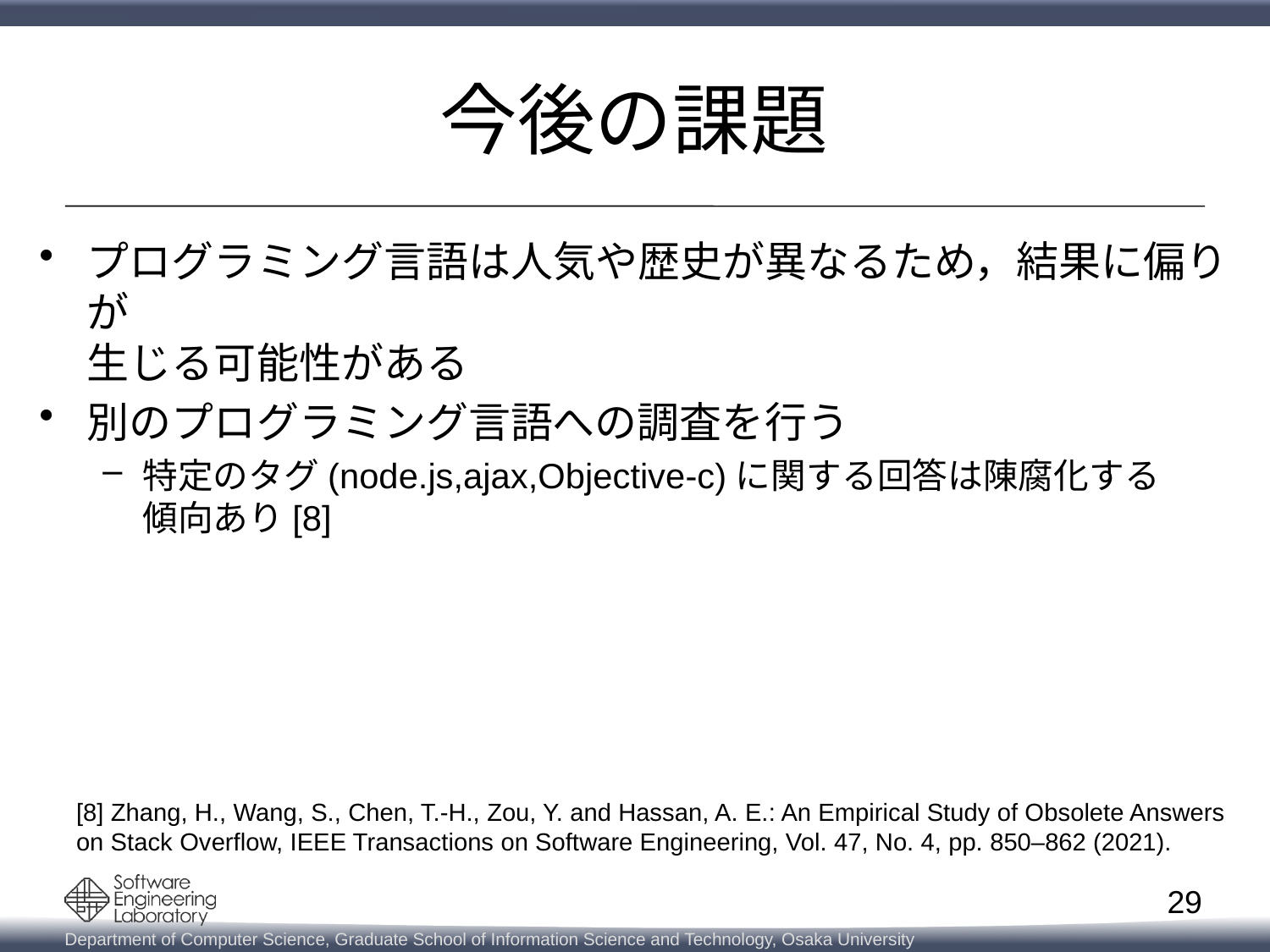

# 今後の課題
プログラミング言語は人気や歴史が異なるため，結果に偏りが
生じる可能性がある
別のプログラミング言語への調査を行う
特定のタグ(node.js,ajax,Objective-c)に関する回答は陳腐化する
傾向あり[8]
[8] Zhang, H., Wang, S., Chen, T.-H., Zou, Y. and Hassan, A. E.: An Empirical Study of Obsolete Answers on Stack Overflow, IEEE Transactions on Software Engineering, Vol. 47, No. 4, pp. 850–862 (2021).
29